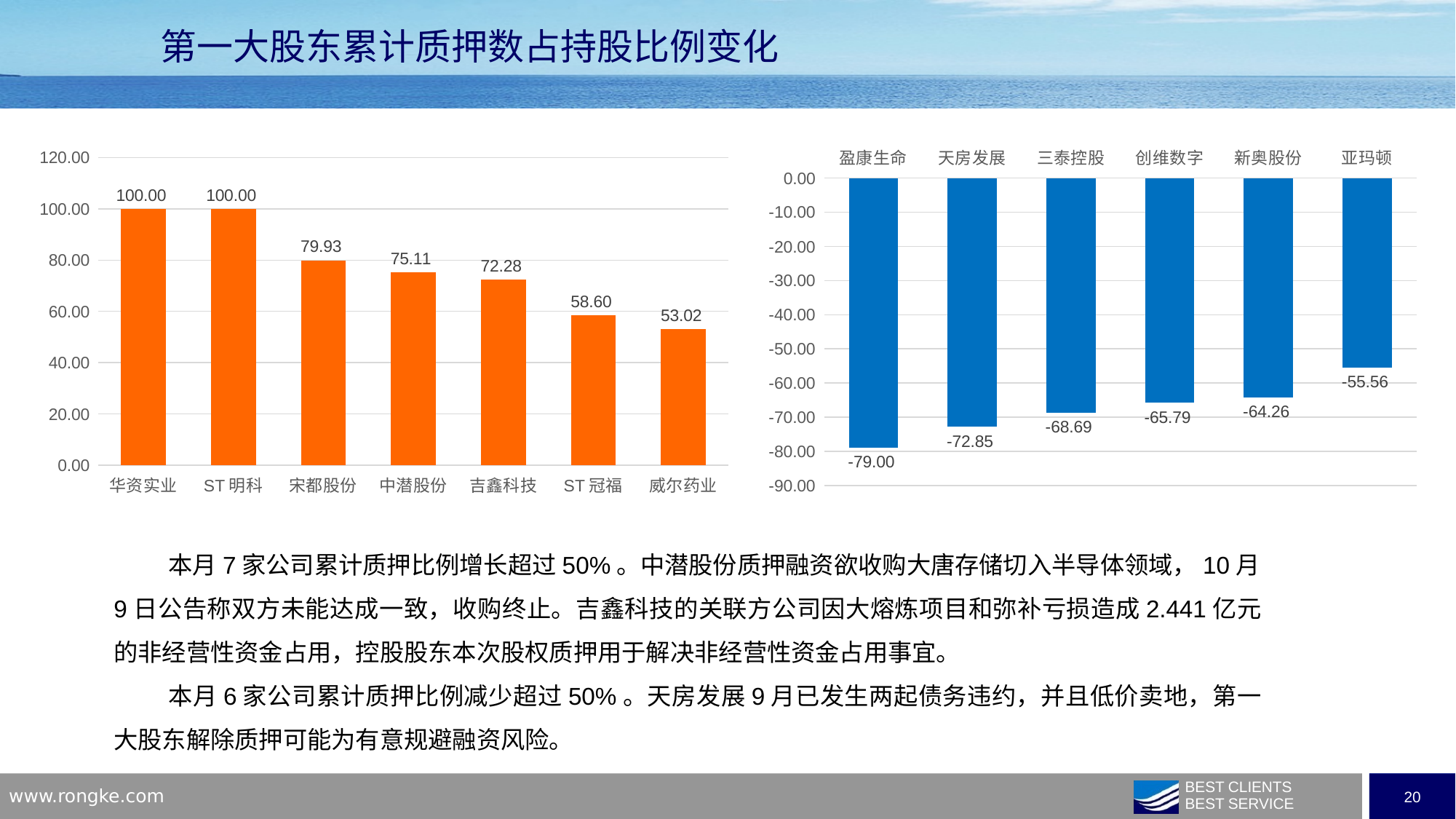

第一大股东累计质押数占持股比例变化

[unsupported chart]

[unsupported chart]

本月7家公司累计质押比例增长超过50%。中潜股份质押融资欲收购大唐存储切入半导体领域，10月9日公告称双方未能达成一致，收购终止。吉鑫科技的关联方公司因大熔炼项目和弥补亏损造成2.441亿元的非经营性资金占用，控股股东本次股权质押用于解决非经营性资金占用事宜。
本月6家公司累计质押比例减少超过50%。天房发展9月已发生两起债务违约，并且低价卖地，第一大股东解除质押可能为有意规避融资风险。